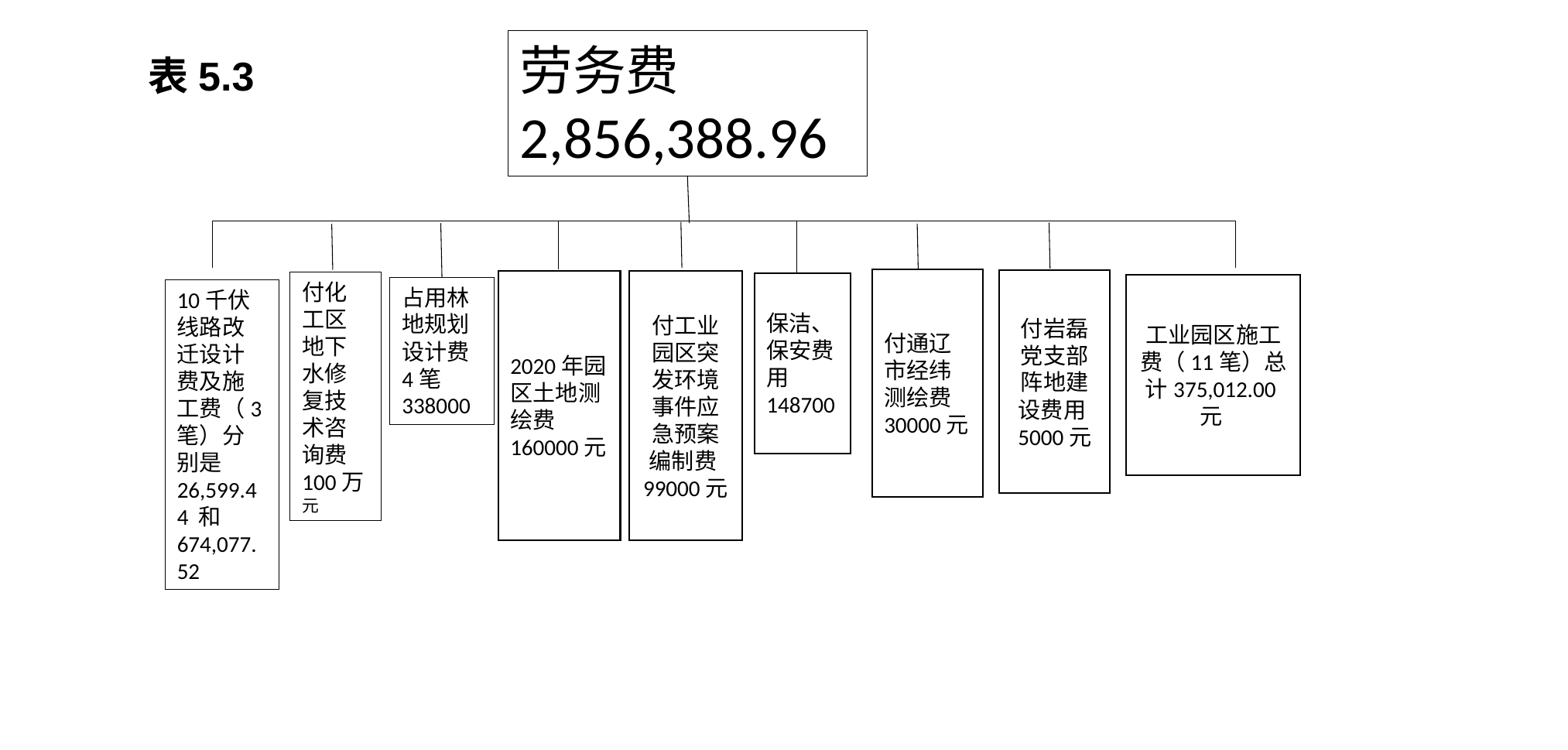

劳务费2,856,388.96
表5.3
付通辽市经纬测绘费30000元
付岩磊党支部阵地建设费用5000元
付工业园区突发环境事件应急预案编制费99000元
2020年园区土地测绘费160000元
付化工区地下水修复技术咨询费100万元
保洁、保安费用148700
工业园区施工费（11笔）总计375,012.00元
占用林地规划设计费
4笔338000
10千伏线路改迁设计费及施工费（3笔）分别是26,599.44 和674,077.52